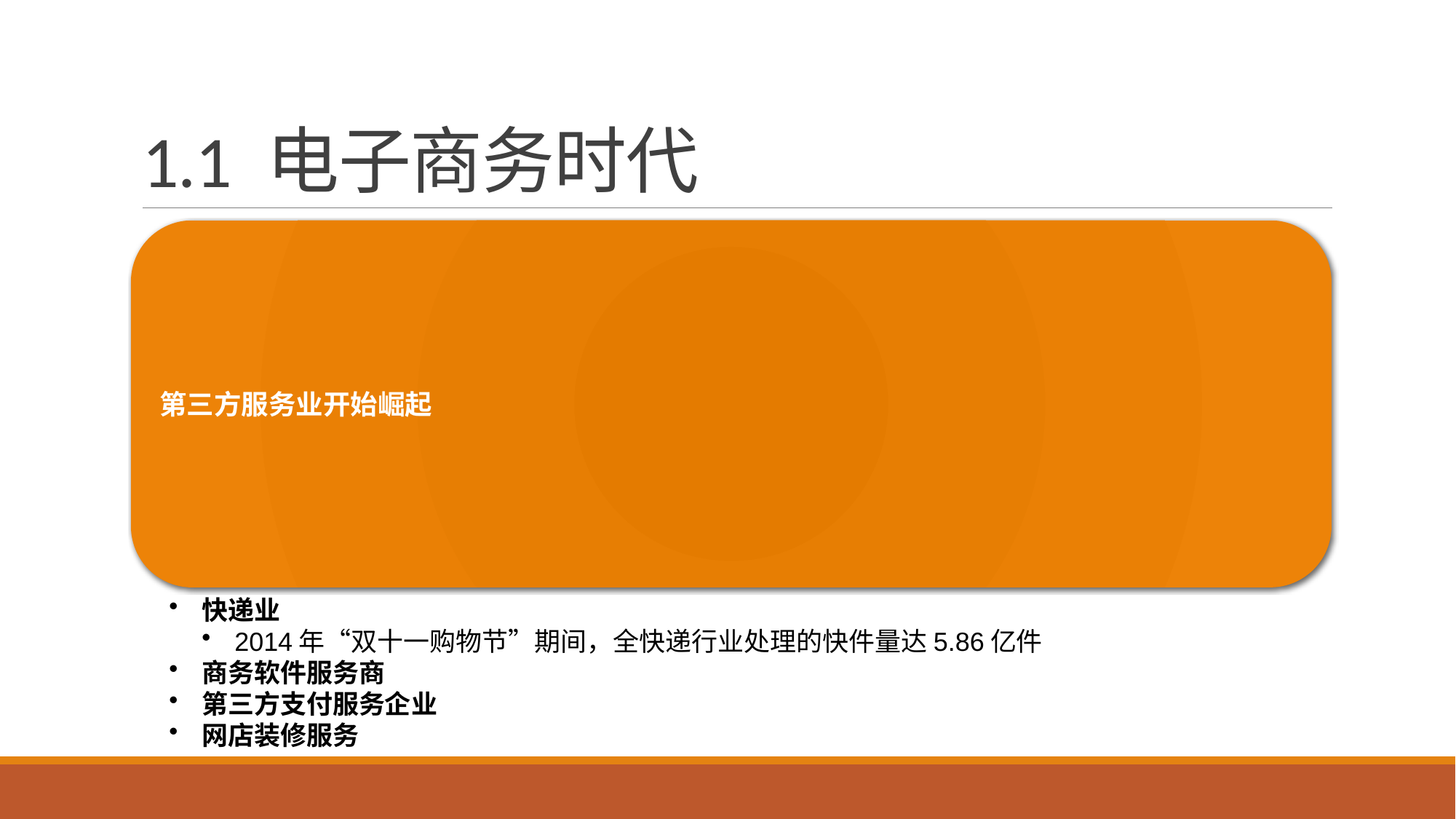

# 1.1 电子商务时代
第三方服务业开始崛起
快递业
2014年“双十一购物节”期间，全快递行业处理的快件量达5.86亿件
商务软件服务商
第三方支付服务企业
网店装修服务